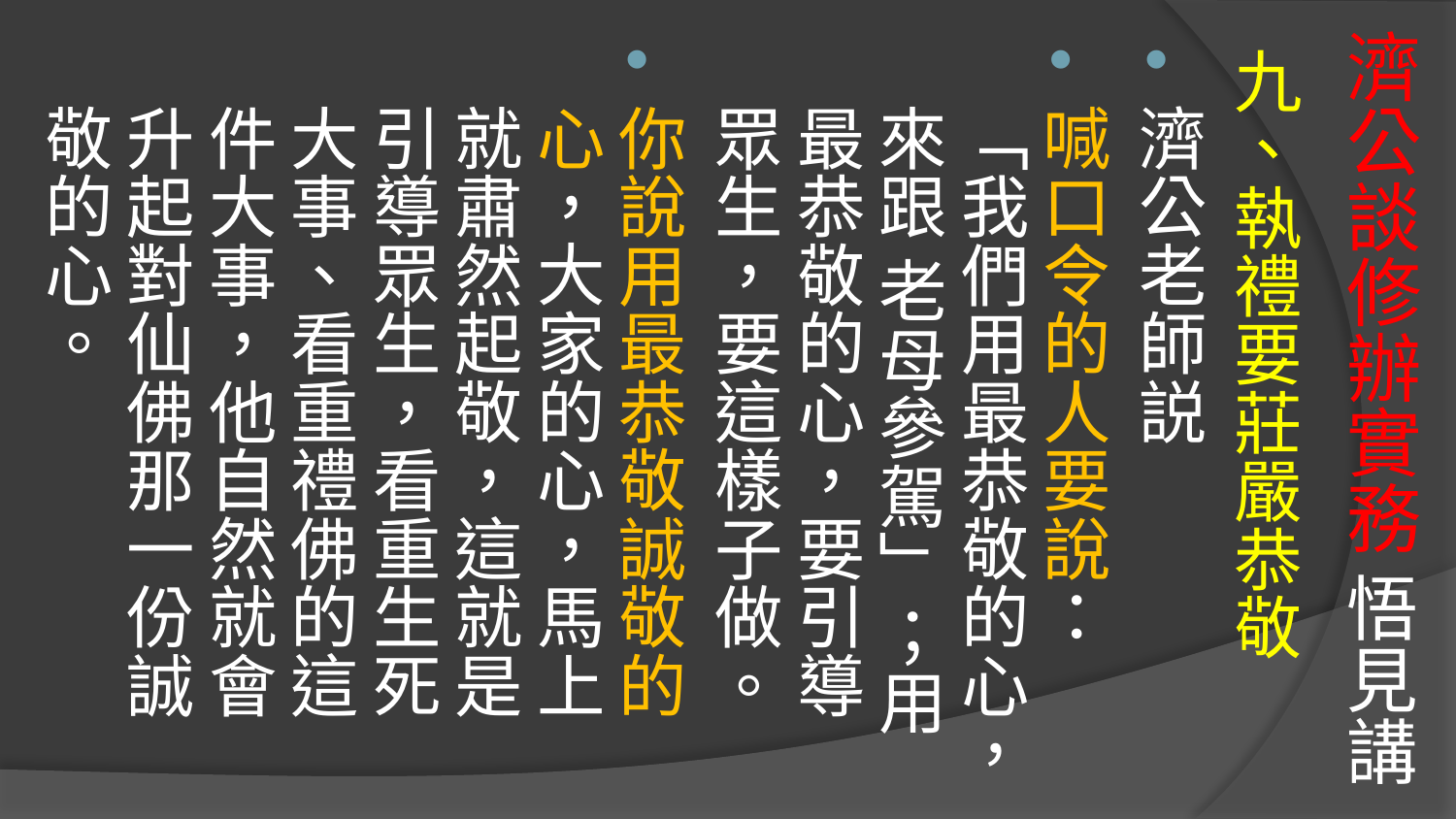

# 濟公談修辦實務 悟見講
九、執禮要莊嚴恭敬
濟公老師説
喊口令的人要說：「我們用最恭敬的心，來跟 老母參駕」；用最恭敬的心，要引導眾生，要這樣子做。
你說用最恭敬誠敬的心，大家的心，馬上就肅然起敬，這就是引導眾生，看重生死大事、看重禮佛的這件大事，他自然就會升起對仙佛那一份誠敬的心。